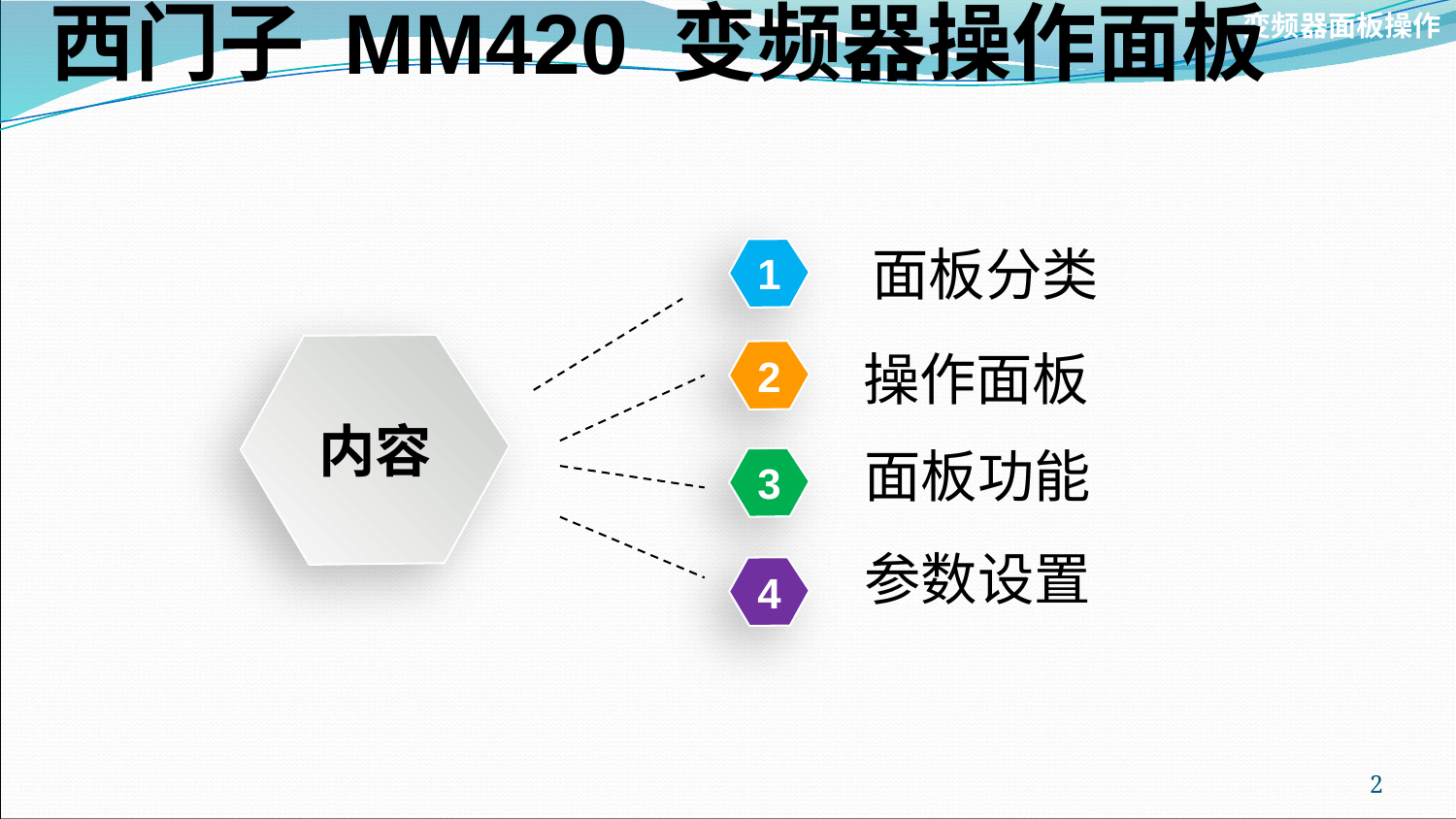

变频器面板操作
西门子 MM420 变频器操作面板
面板分类
1
内容
操作面板
2
面板功能
3
参数设置
4
2